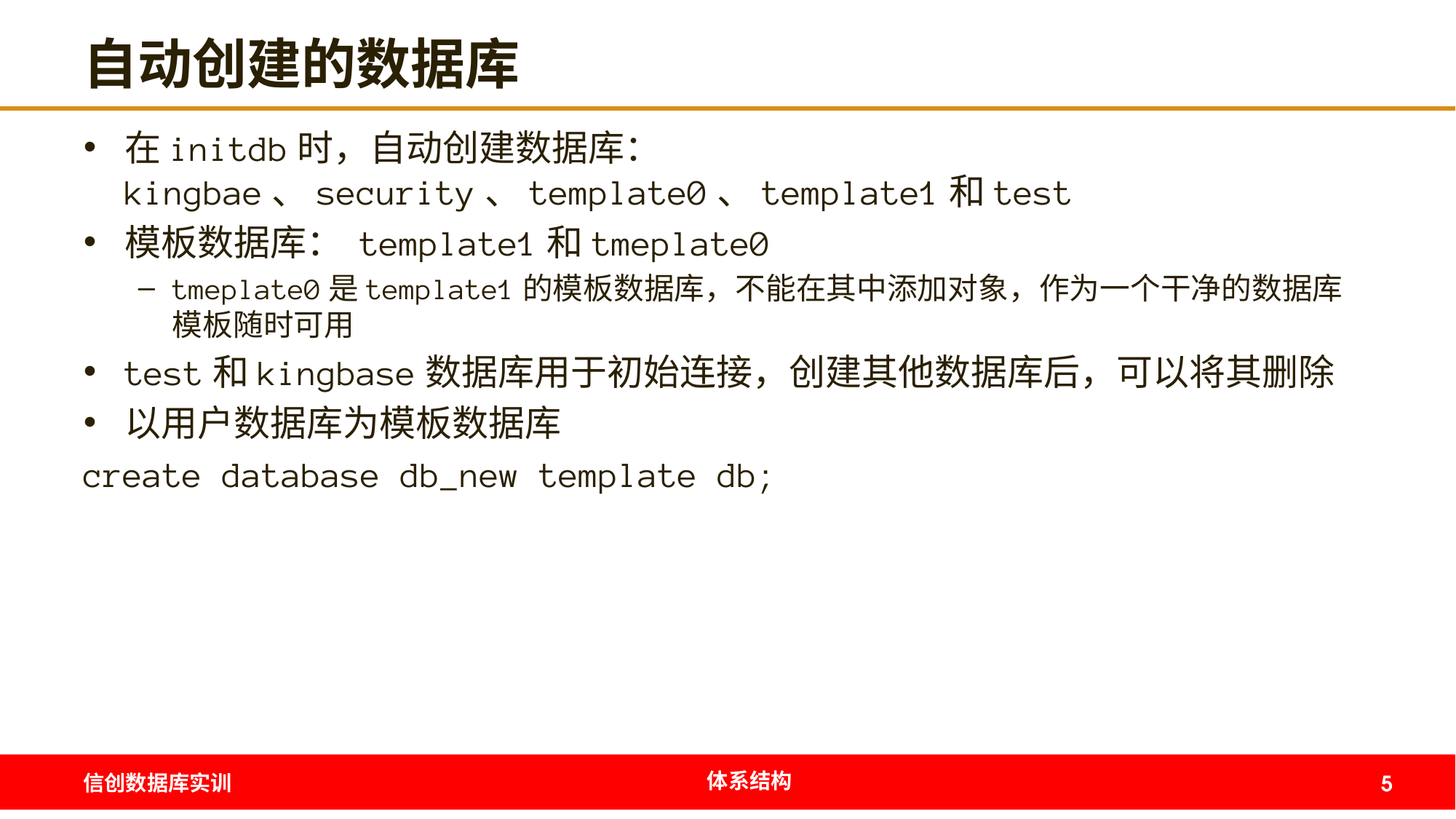

# 自动创建的数据库
在initdb时，自动创建数据库：kingbae、security、template0、template1和test
模板数据库： template1和tmeplate0
tmeplate0是template1的模板数据库，不能在其中添加对象，作为一个干净的数据库模板随时可用
test和kingbase数据库用于初始连接，创建其他数据库后，可以将其删除
以用户数据库为模板数据库
create database db_new template db;